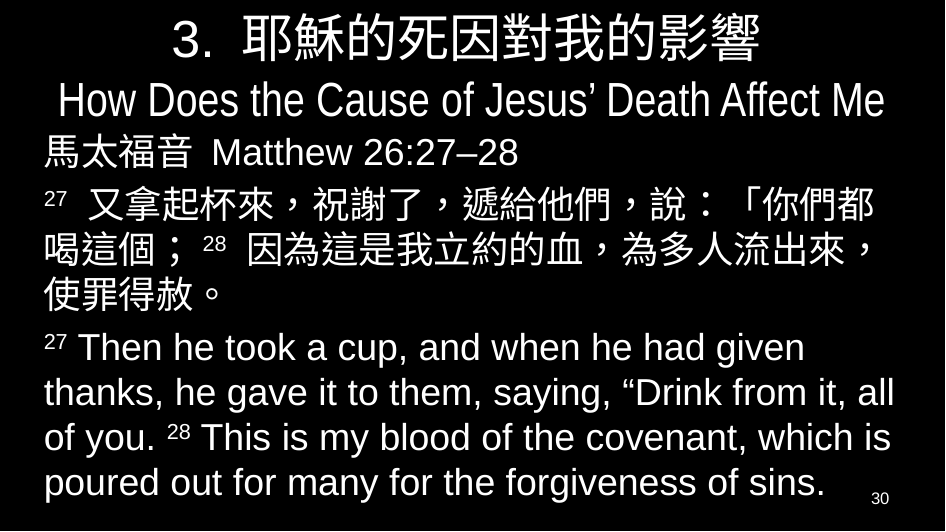

# 3. 耶穌的死因對我的影響 How Does the Cause of Jesus’ Death Affect Me
馬太福音 Matthew 26:27–28
27 又拿起杯來，祝謝了，遞給他們，說：「你們都喝這個；28 因為這是我立約的血，為多人流出來，使罪得赦。
27 Then he took a cup, and when he had given thanks, he gave it to them, saying, “Drink from it, all of you. 28 This is my blood of the covenant, which is poured out for many for the forgiveness of sins.
30